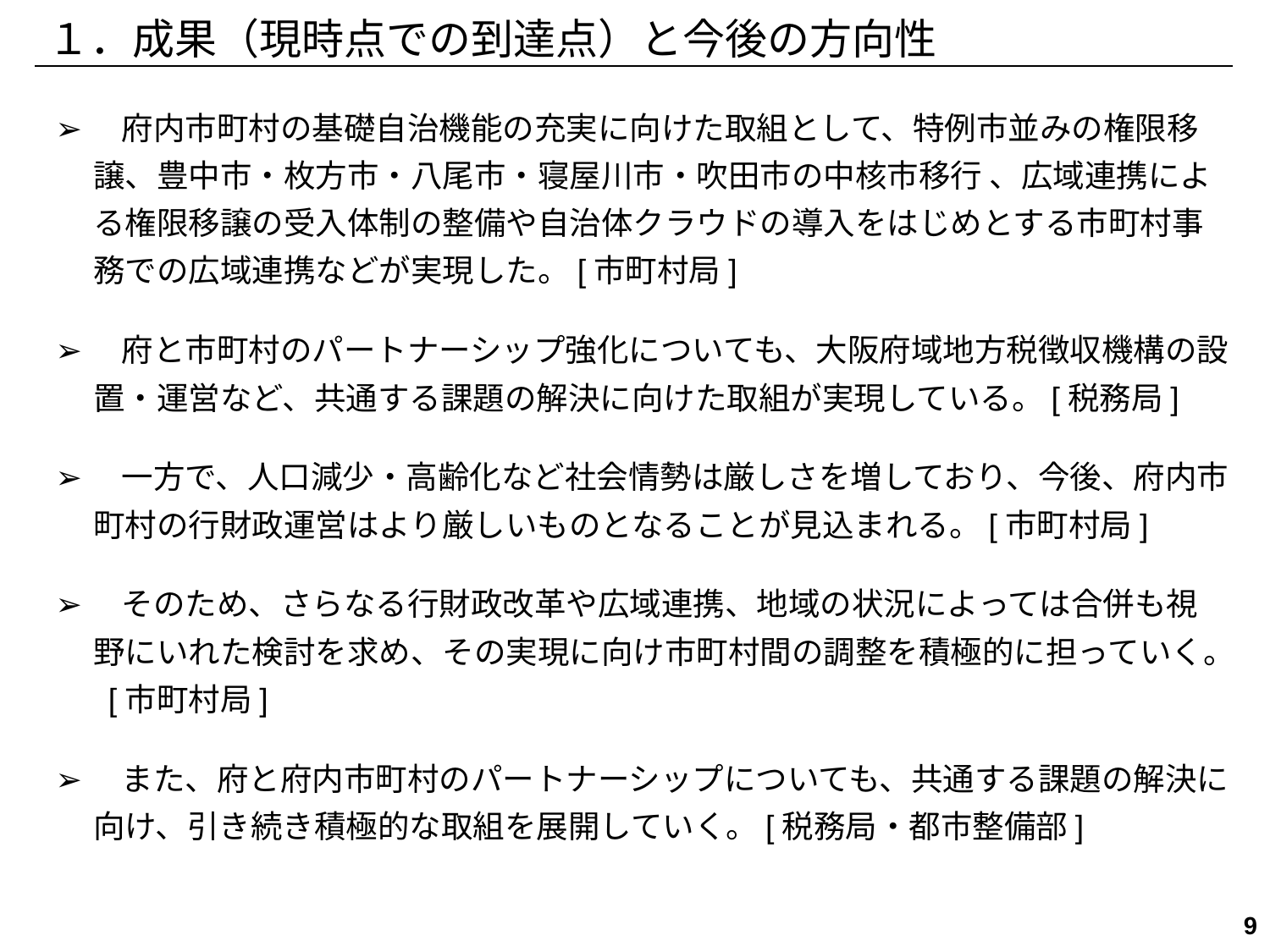

１．成果（現時点での到達点）と今後の方向性
➢　府内市町村の基礎自治機能の充実に向けた取組として、特例市並みの権限移譲、豊中市・枚方市・八尾市・寝屋川市・吹田市の中核市移行 、広域連携による権限移譲の受入体制の整備や自治体クラウドの導入をはじめとする市町村事務での広域連携などが実現した。[市町村局]
➢　府と市町村のパートナーシップ強化についても、大阪府域地方税徴収機構の設置・運営など、共通する課題の解決に向けた取組が実現している。[税務局]
➢　一方で、人口減少・高齢化など社会情勢は厳しさを増しており、今後、府内市町村の行財政運営はより厳しいものとなることが見込まれる。[市町村局]
➢　そのため、さらなる行財政改革や広域連携、地域の状況によっては合併も視野にいれた検討を求め、その実現に向け市町村間の調整を積極的に担っていく。 [市町村局]
➢　また、府と府内市町村のパートナーシップについても、共通する課題の解決に向け、引き続き積極的な取組を展開していく。[税務局・都市整備部]

9